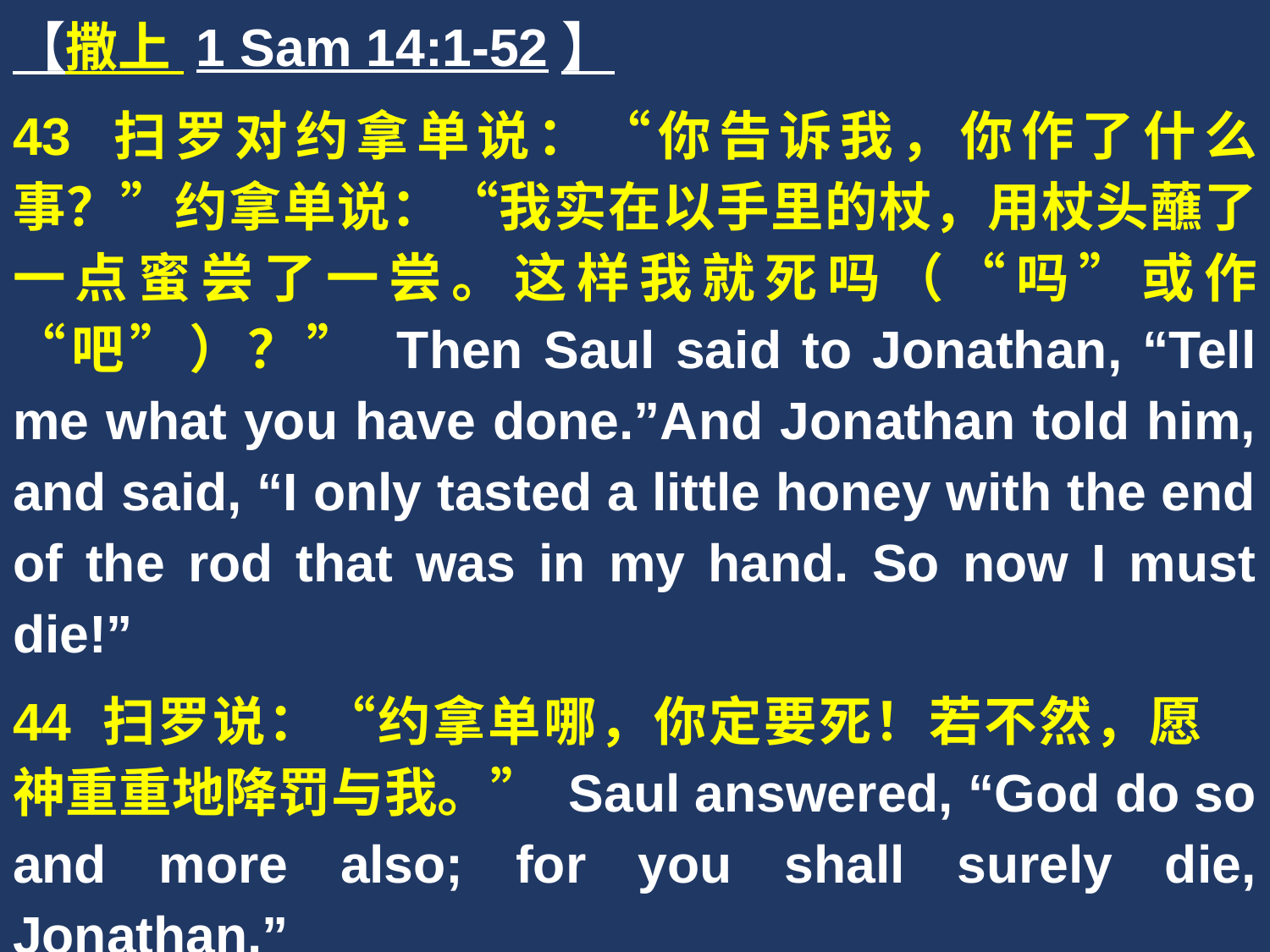

【撒上 1 Sam 14:1-52】
43 扫罗对约拿单说：“你告诉我，你作了什么事？”约拿单说：“我实在以手里的杖，用杖头蘸了一点蜜尝了一尝。这样我就死吗（“吗”或作“吧”）？” Then Saul said to Jonathan, “Tell me what you have done.”And Jonathan told him, and said, “I only tasted a little honey with the end of the rod that was in my hand. So now I must die!”
44 扫罗说：“约拿单哪，你定要死！若不然，愿　神重重地降罚与我。” Saul answered, “God do so and more also; for you shall surely die, Jonathan.”